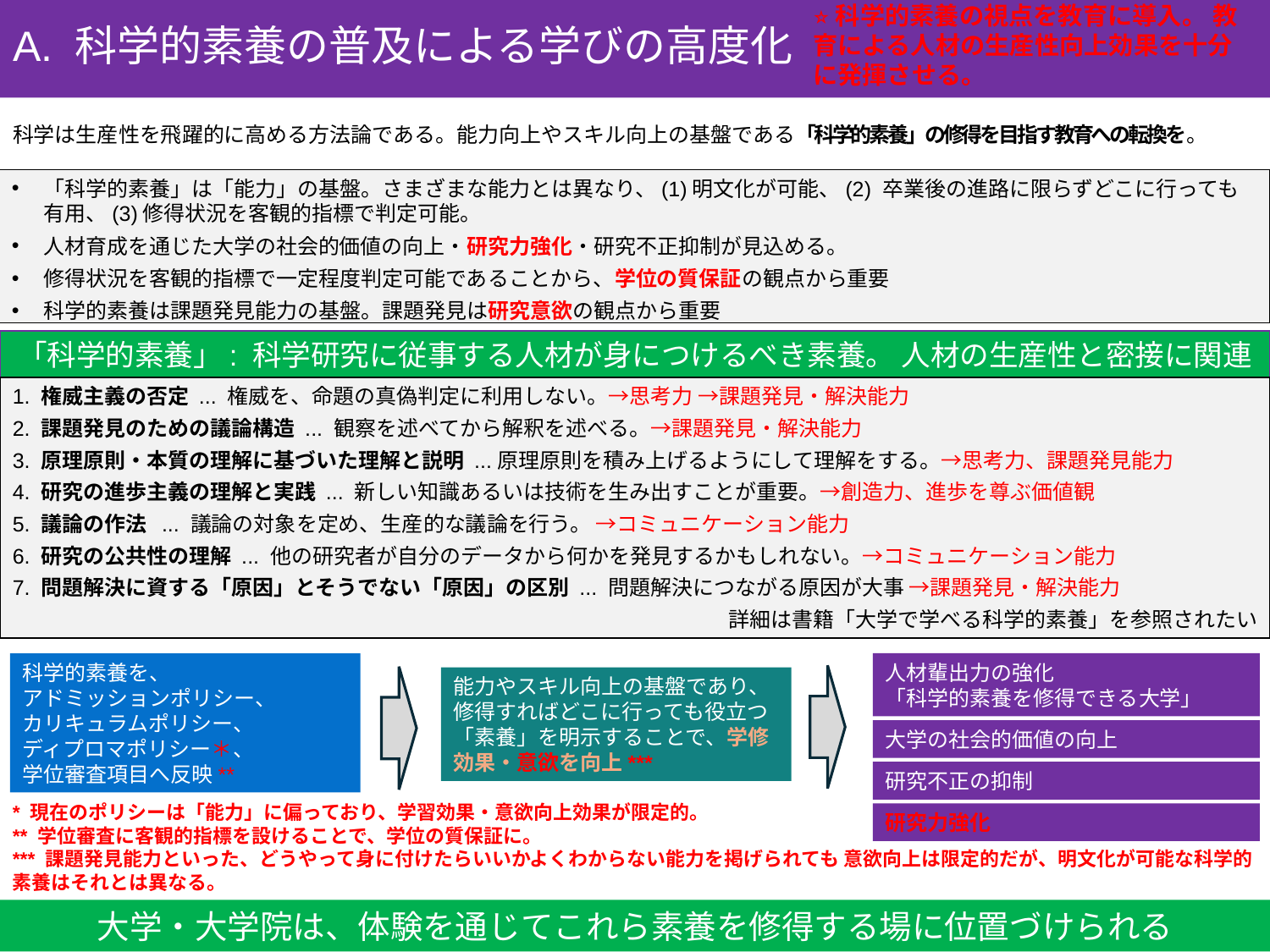

⭐️科学的素養の視点を教育に導入。 教育による人材の生産性向上効果を十分に発揮させる。
# A. 科学的素養の普及による学びの高度化
科学は生産性を飛躍的に高める方法論である。能力向上やスキル向上の基盤である「科学的素養」の修得を目指す教育への転換を。
「科学的素養」は「能力」の基盤。さまざまな能力とは異なり、(1)明文化が可能、(2) 卒業後の進路に限らずどこに行っても有用、(3)修得状況を客観的指標で判定可能。
人材育成を通じた大学の社会的価値の向上・研究力強化・研究不正抑制が見込める。
修得状況を客観的指標で一定程度判定可能であることから、学位の質保証の観点から重要
科学的素養は課題発見能力の基盤。課題発見は研究意欲の観点から重要
「科学的素養」: 科学研究に従事する人材が身につけるべき素養。 人材の生産性と密接に関連
1. 権威主義の否定 ... 権威を、命題の真偽判定に利用しない。→思考力 →課題発見・解決能力
2. 課題発見のための議論構造 ... 観察を述べてから解釈を述べる。→課題発見・解決能力
3. 原理原則・本質の理解に基づいた理解と説明 ...原理原則を積み上げるようにして理解をする。→思考力、課題発見能力
4. 研究の進歩主義の理解と実践 ... 新しい知識あるいは技術を生み出すことが重要。→創造力、進歩を尊ぶ価値観
5. 議論の作法  ... 議論の対象を定め、生産的な議論を行う。 →コミュニケーション能力
6. 研究の公共性の理解 ... 他の研究者が自分のデータから何かを発見するかもしれない。→コミュニケーション能力
7. 問題解決に資する「原因」とそうでない「原因」の区別 ... 問題解決につながる原因が大事 →課題発見・解決能力
詳細は書籍「大学で学べる科学的素養」を参照されたい

人材輩出力の強化
「科学的素養を修得できる大学」
科学的素養を、
アドミッションポリシー、
カリキュラムポリシー、
ディプロマポリシー＊、
学位審査項目へ反映**

能力やスキル向上の基盤であり、修得すればどこに行っても役立つ「素養」を明示することで、学修効果・意欲を向上***
大学の社会的価値の向上
研究不正の抑制
* 現在のポリシーは「能力」に偏っており、学習効果・意欲向上効果が限定的。
** 学位審査に客観的指標を設けることで、学位の質保証に。
*** 課題発見能力といった、どうやって身に付けたらいいかよくわからない能力を掲げられても 意欲向上は限定的だが、明文化が可能な科学的素養はそれとは異なる。
研究力強化
大学・大学院は、体験を通じてこれら素養を修得する場に位置づけられる